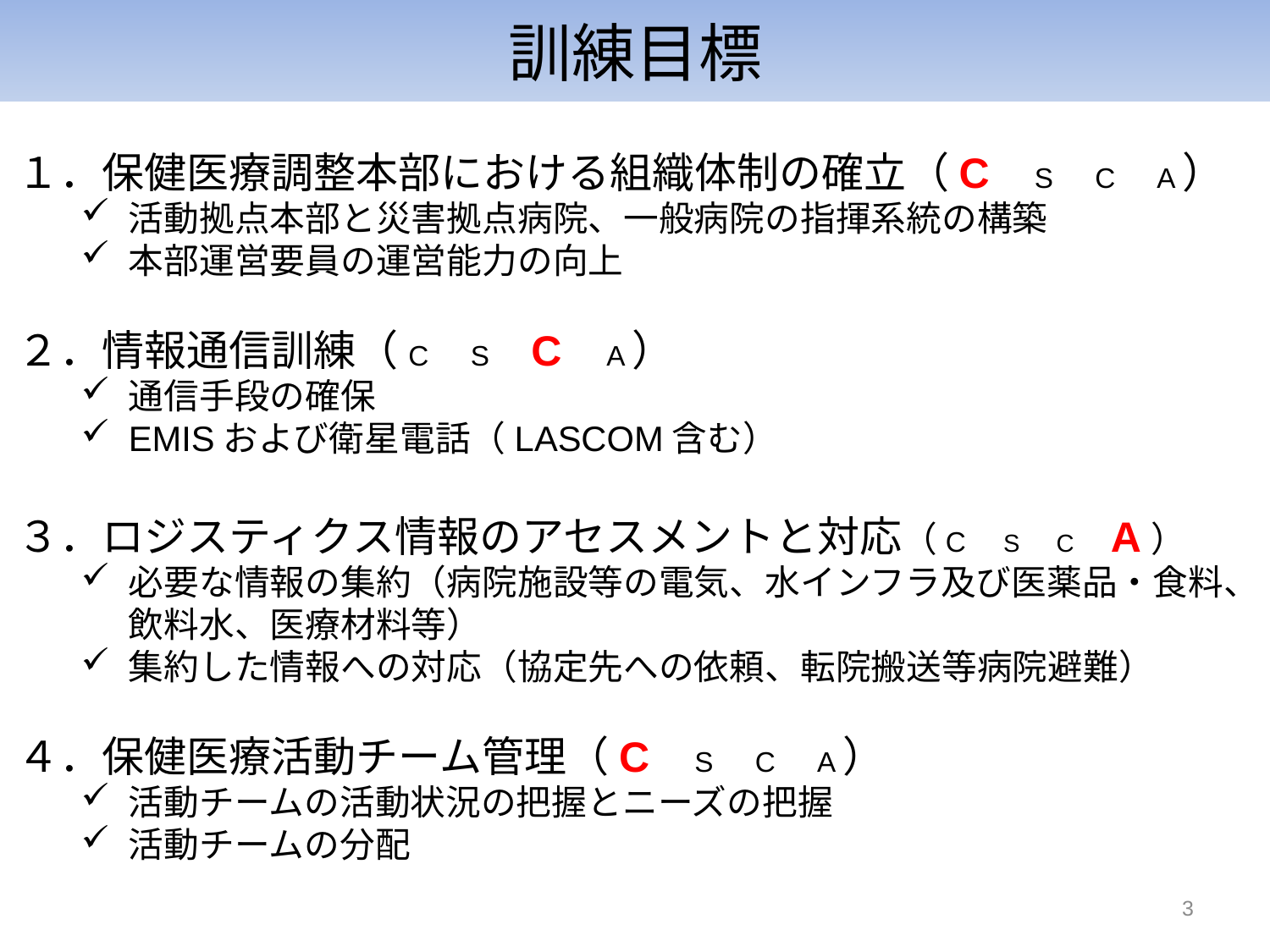

訓練目標
１．保健医療調整本部における組織体制の確立（C　S　C　A）
活動拠点本部と災害拠点病院、一般病院の指揮系統の構築
本部運営要員の運営能力の向上

２．情報通信訓練（C　S　C　A）
通信手段の確保
EMISおよび衛星電話（LASCOM含む）

３．ロジスティクス情報のアセスメントと対応（C　S　C　A）
必要な情報の集約（病院施設等の電気、水インフラ及び医薬品・食料、飲料水、医療材料等）
集約した情報への対応（協定先への依頼、転院搬送等病院避難）

４．保健医療活動チーム管理（C　S　C　A）
活動チームの活動状況の把握とニーズの把握
活動チームの分配

3